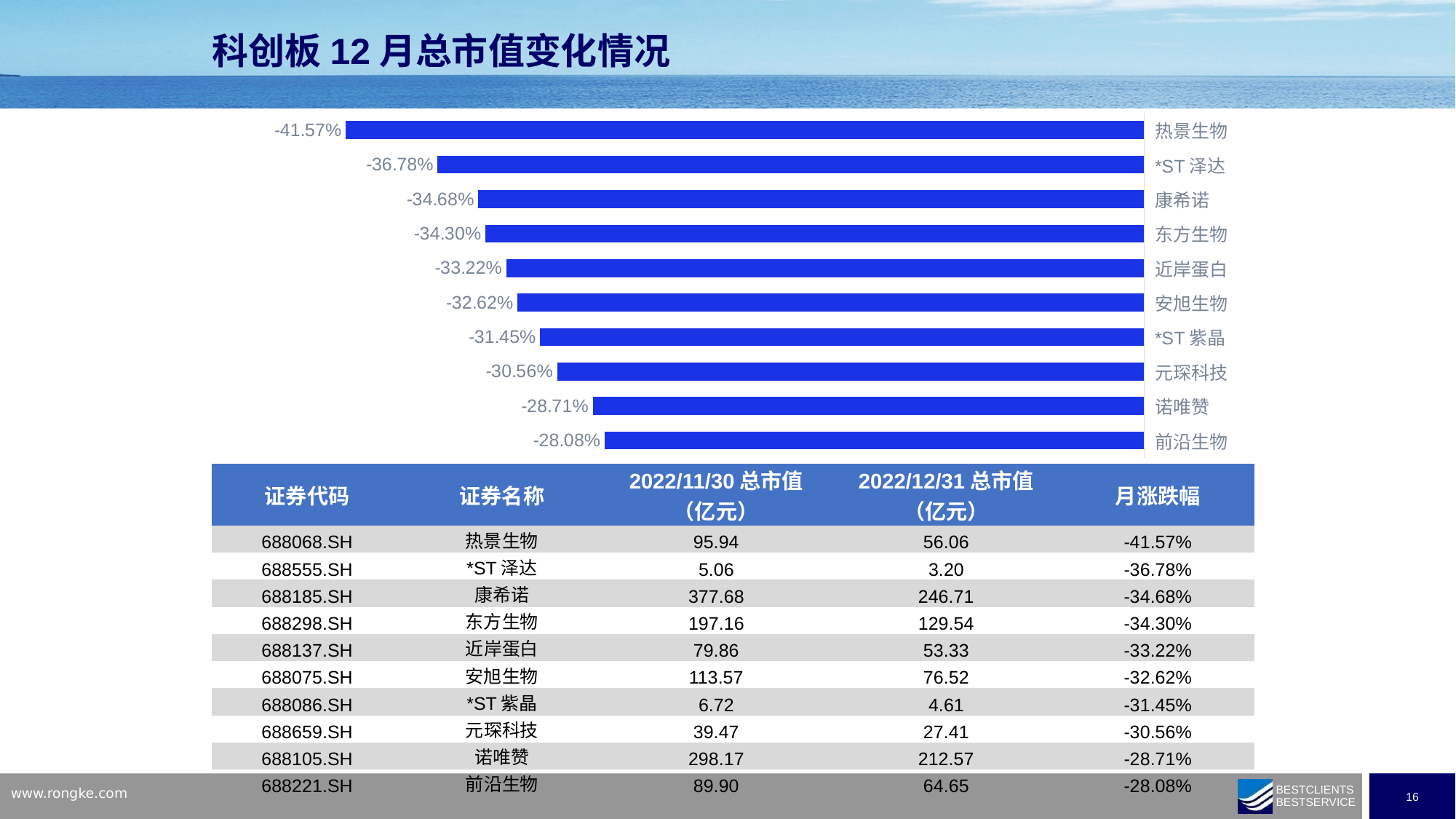

科创板12月总市值变化情况

### Chart

| Category |  |
|---|---|
| 前沿生物 | -0.28083324712538194 |
| 诺唯赞 | -0.28709433456027234 |
| 元琛科技 | -0.3056343737332793 |
| *ST紫晶 | -0.31445576965999567 |
| 安旭生物 | -0.3261927362446352 |
| 近岸蛋白 | -0.3321616937725709 |
| 东方生物 | -0.3429618268575324 |
| 康希诺 | -0.34677671534251775 |
| *ST泽达 | -0.36782313193977945 |
| 热景生物 | -0.4156591278895837 |
| 证券代码 | 证券名称 | 2022/11/30总市值 （亿元） | 2022/12/31总市值 （亿元） | 月涨跌幅 |
| --- | --- | --- | --- | --- |
| 688068.SH | 热景生物 | 95.94 | 56.06 | -41.57% |
| 688555.SH | \*ST泽达 | 5.06 | 3.20 | -36.78% |
| 688185.SH | 康希诺 | 377.68 | 246.71 | -34.68% |
| 688298.SH | 东方生物 | 197.16 | 129.54 | -34.30% |
| 688137.SH | 近岸蛋白 | 79.86 | 53.33 | -33.22% |
| 688075.SH | 安旭生物 | 113.57 | 76.52 | -32.62% |
| 688086.SH | \*ST紫晶 | 6.72 | 4.61 | -31.45% |
| 688659.SH | 元琛科技 | 39.47 | 27.41 | -30.56% |
| 688105.SH | 诺唯赞 | 298.17 | 212.57 | -28.71% |
| 688221.SH | 前沿生物 | 89.90 | 64.65 | -28.08% |